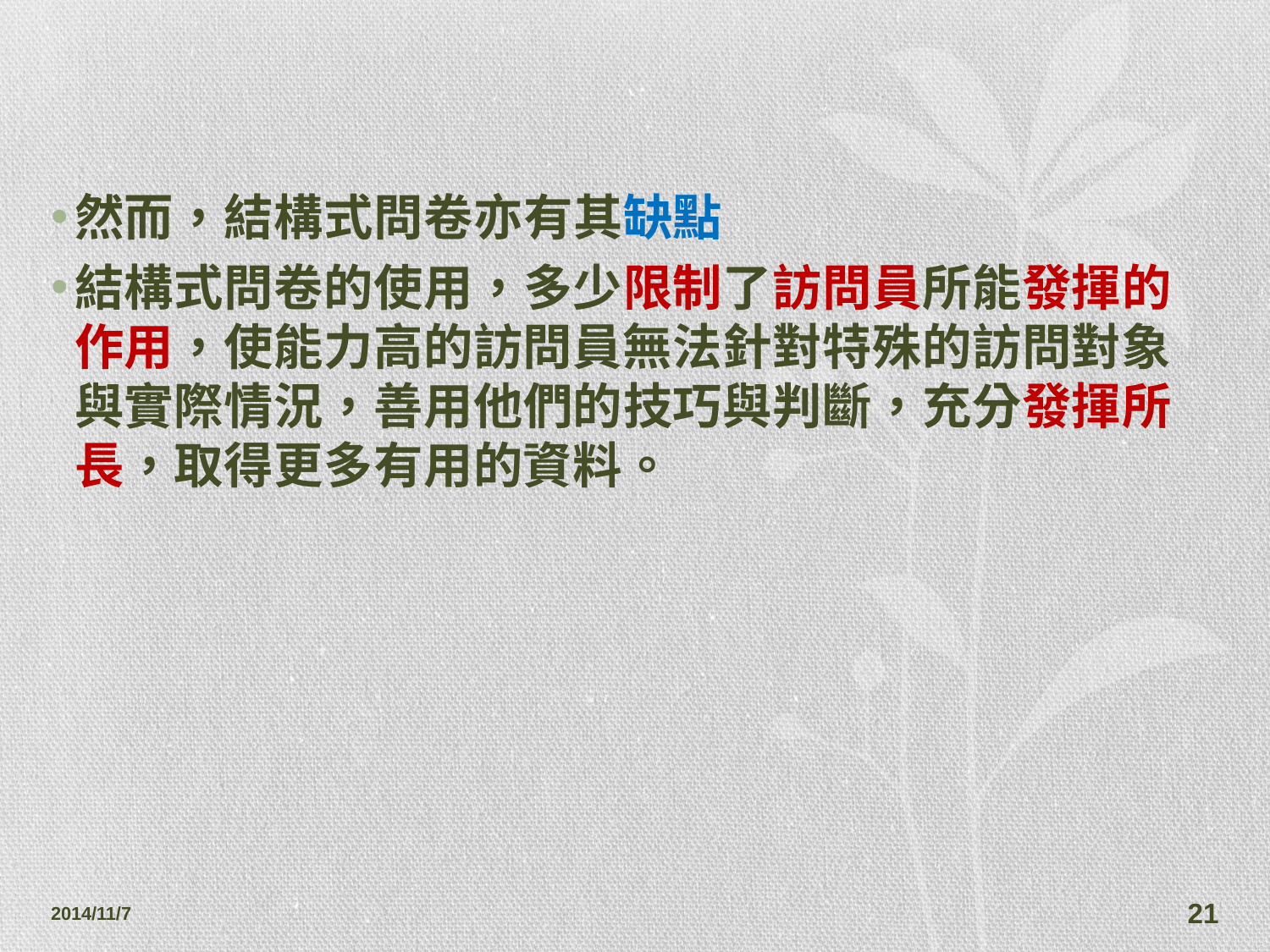

#
然而，結構式問卷亦有其缺點
結構式問卷的使用，多少限制了訪問員所能發揮的作用，使能力高的訪問員無法針對特殊的訪問對象與實際情況，善用他們的技巧與判斷，充分發揮所長，取得更多有用的資料。

2014/11/7
21